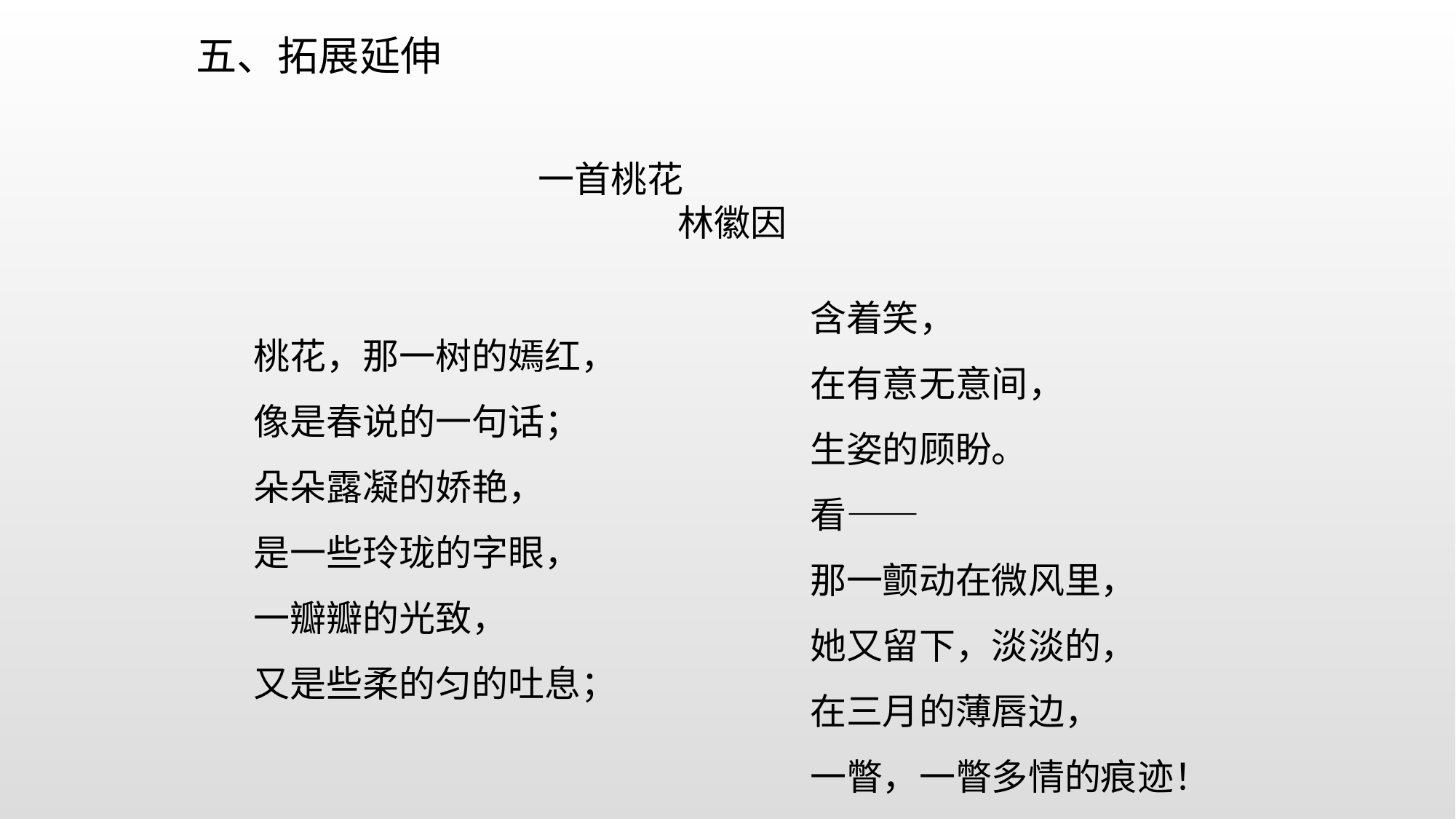

五、拓展延伸

一首桃花
                林徽因

含着笑，
在有意无意间，
生姿的顾盼。
看——
那一颤动在微风里，
她又留下，淡淡的，
在三月的薄唇边，
一瞥，一瞥多情的痕迹！

桃花，那一树的嫣红，
像是春说的一句话；
朵朵露凝的娇艳，
是一些玲珑的字眼，
一瓣瓣的光致，
又是些柔的匀的吐息；